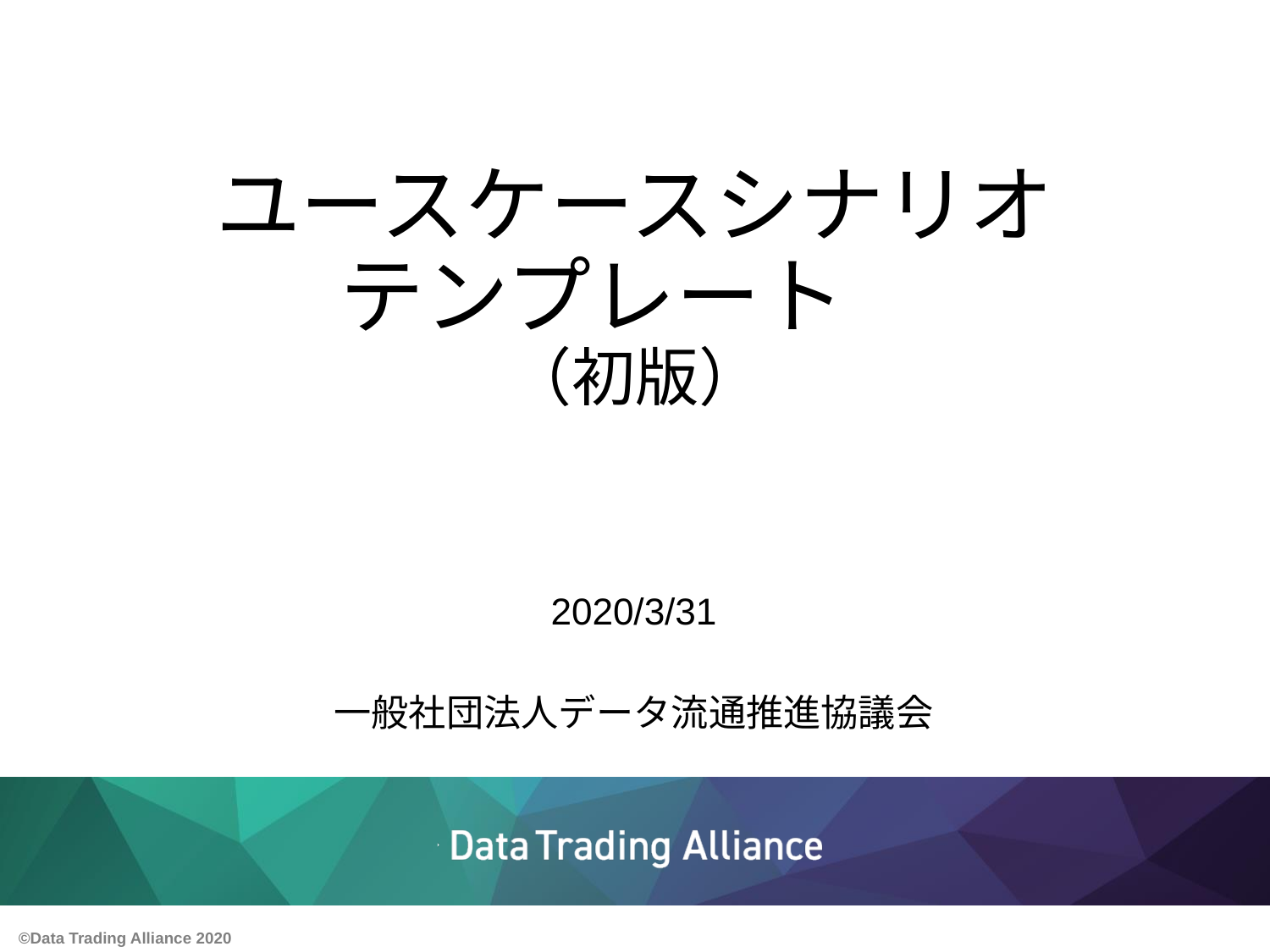

# ユースケースシナリオ テンプレート　 （初版）
2020/3/31

一般社団法人データ流通推進協議会